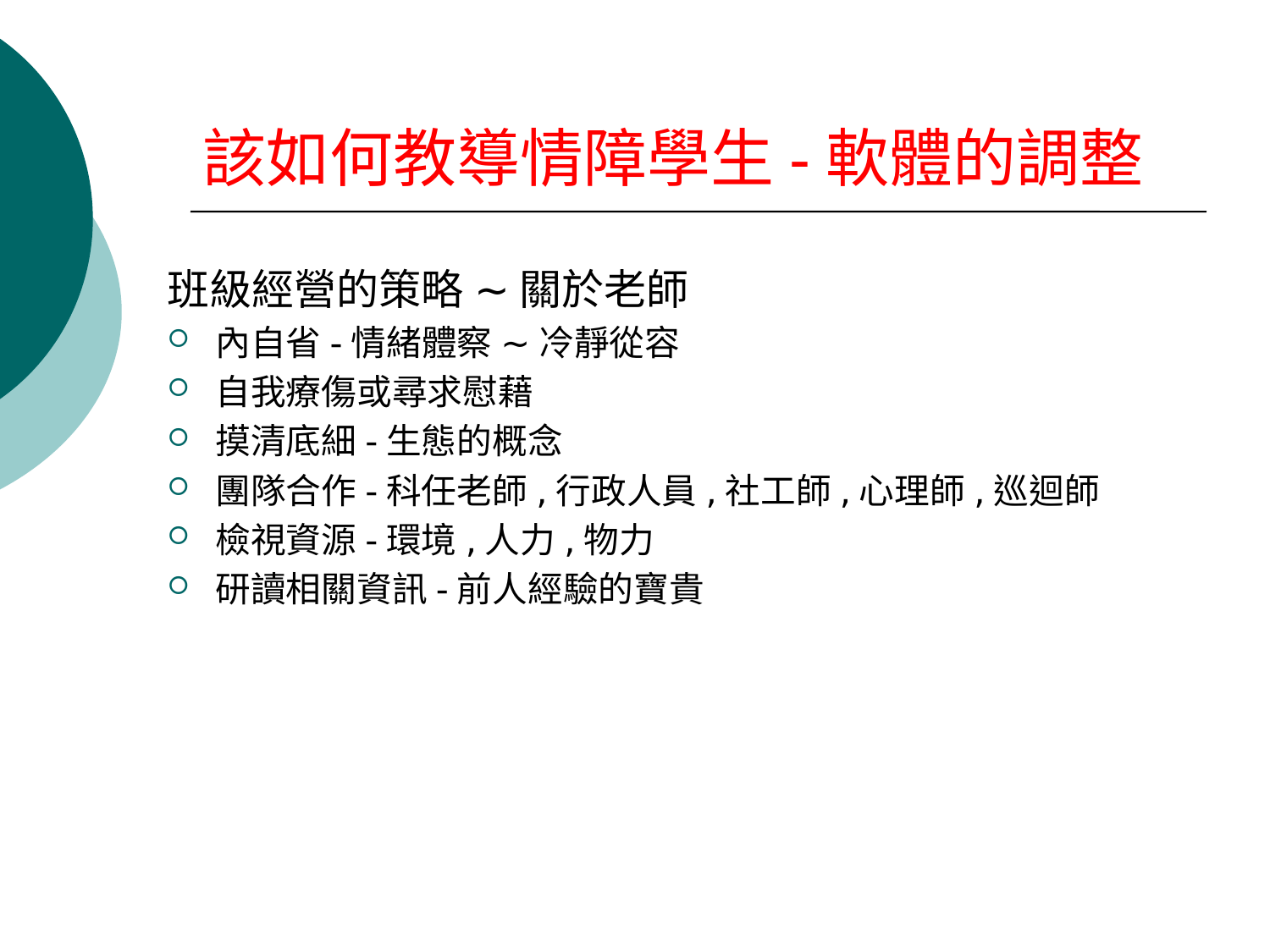

# 該如何教導情障學生-軟體的調整
班級經營的策略~關於老師
內自省-情緒體察~冷靜從容
自我療傷或尋求慰藉
摸清底細-生態的概念
團隊合作-科任老師,行政人員,社工師,心理師,巡迴師
檢視資源-環境,人力,物力
研讀相關資訊-前人經驗的寶貴